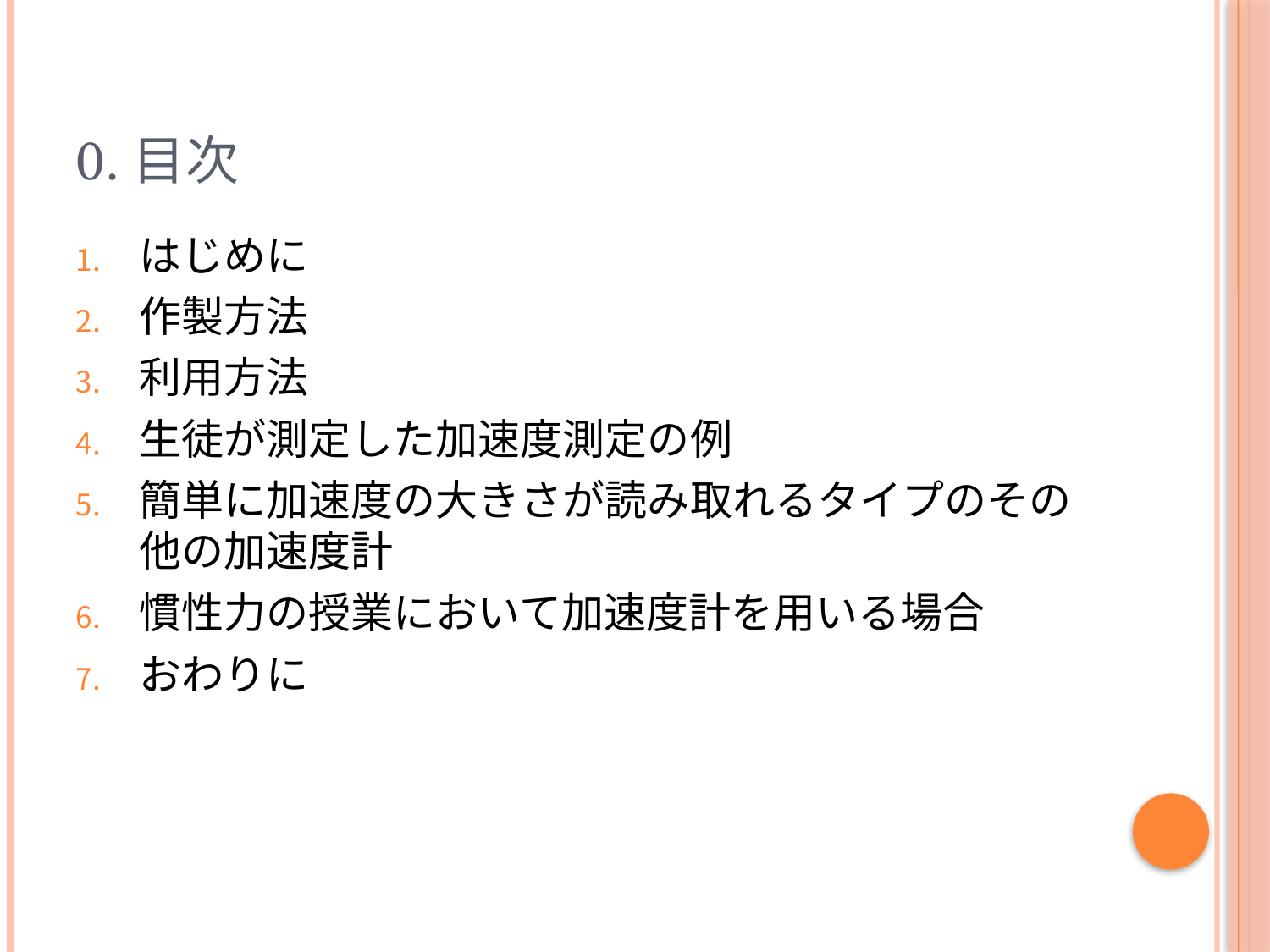

# 0.目次
はじめに
作製方法
利用方法
生徒が測定した加速度測定の例
簡単に加速度の大きさが読み取れるタイプのその他の加速度計
慣性力の授業において加速度計を用いる場合
おわりに